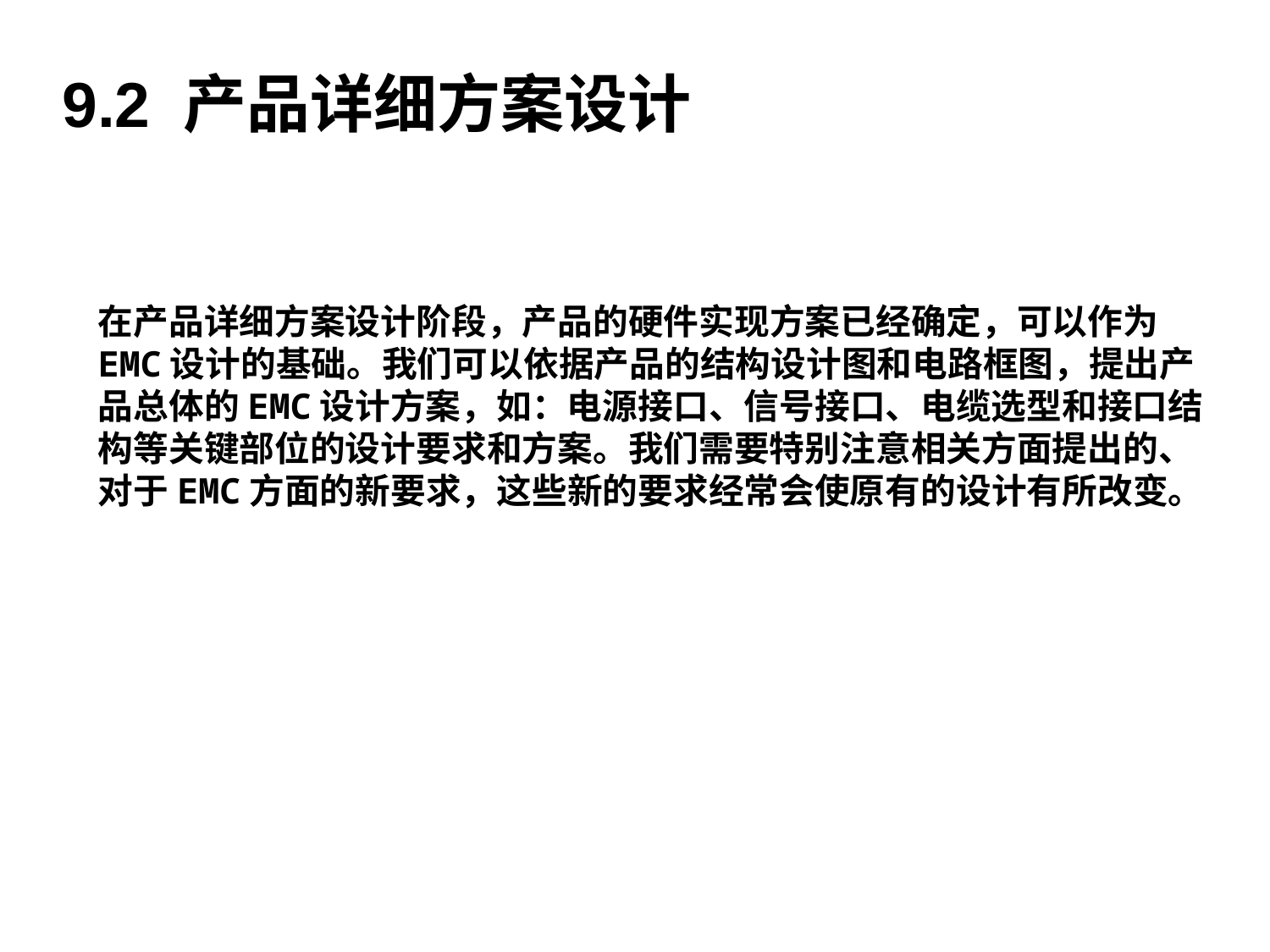

# 9.2 产品详细方案设计

在产品详细方案设计阶段，产品的硬件实现方案已经确定，可以作为EMC设计的基础。我们可以依据产品的结构设计图和电路框图，提出产品总体的EMC设计方案，如：电源接口、信号接口、电缆选型和接口结构等关键部位的设计要求和方案。我们需要特别注意相关方面提出的、对于EMC方面的新要求，这些新的要求经常会使原有的设计有所改变。
34